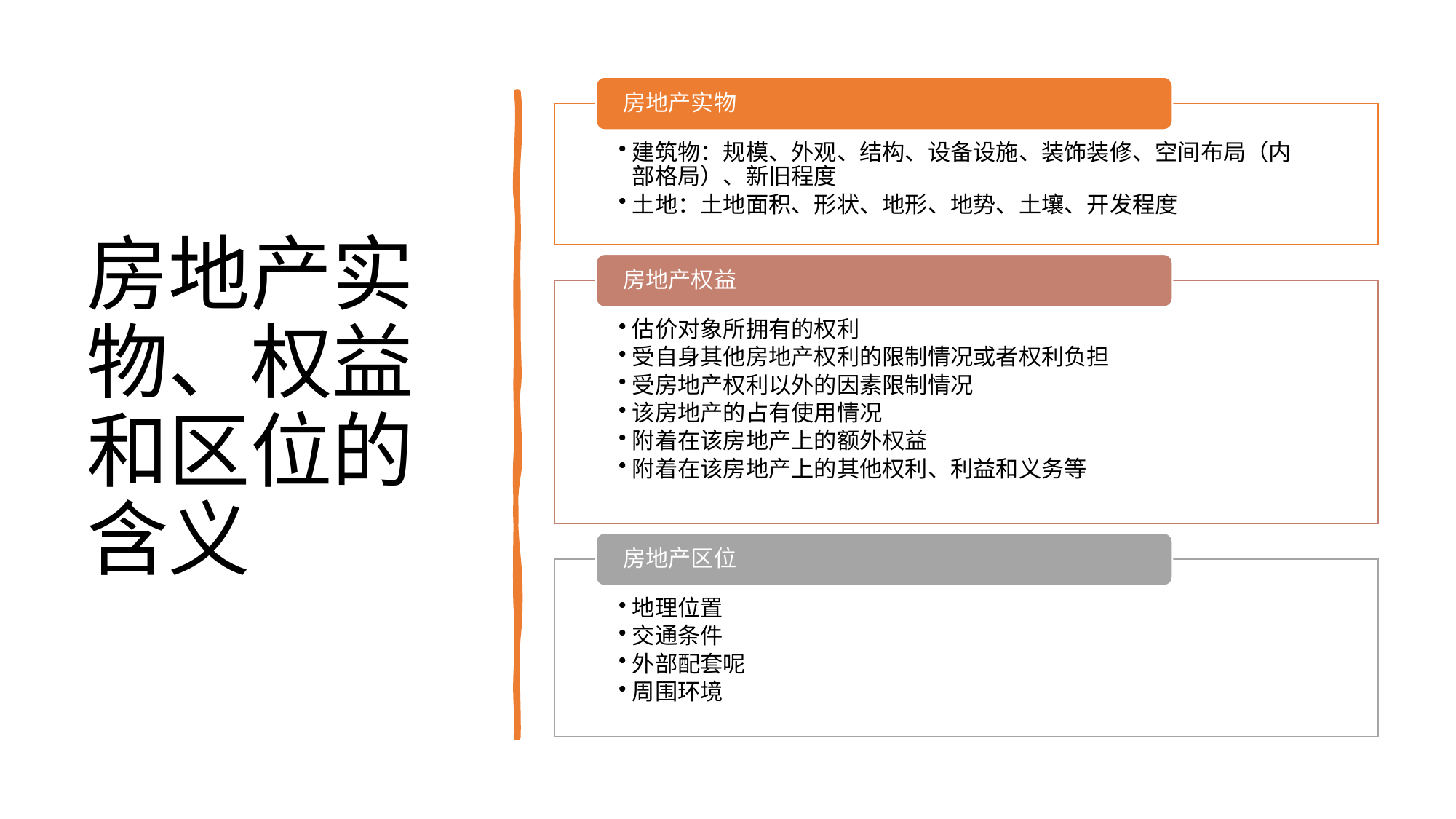

建筑物：规模、外观、结构、设备设施、装饰装修、空间布局（内部格局）、新旧程度
土地：土地面积、形状、地形、地势、土壤、开发程度
房地产实物
估价对象所拥有的权利
受自身其他房地产权利的限制情况或者权利负担
受房地产权利以外的因素限制情况
该房地产的占有使用情况
附着在该房地产上的额外权益
附着在该房地产上的其他权利、利益和义务等
房地产权益
地理位置
交通条件
外部配套呢
周围环境
房地产区位
# 房地产实物、权益和区位的含义